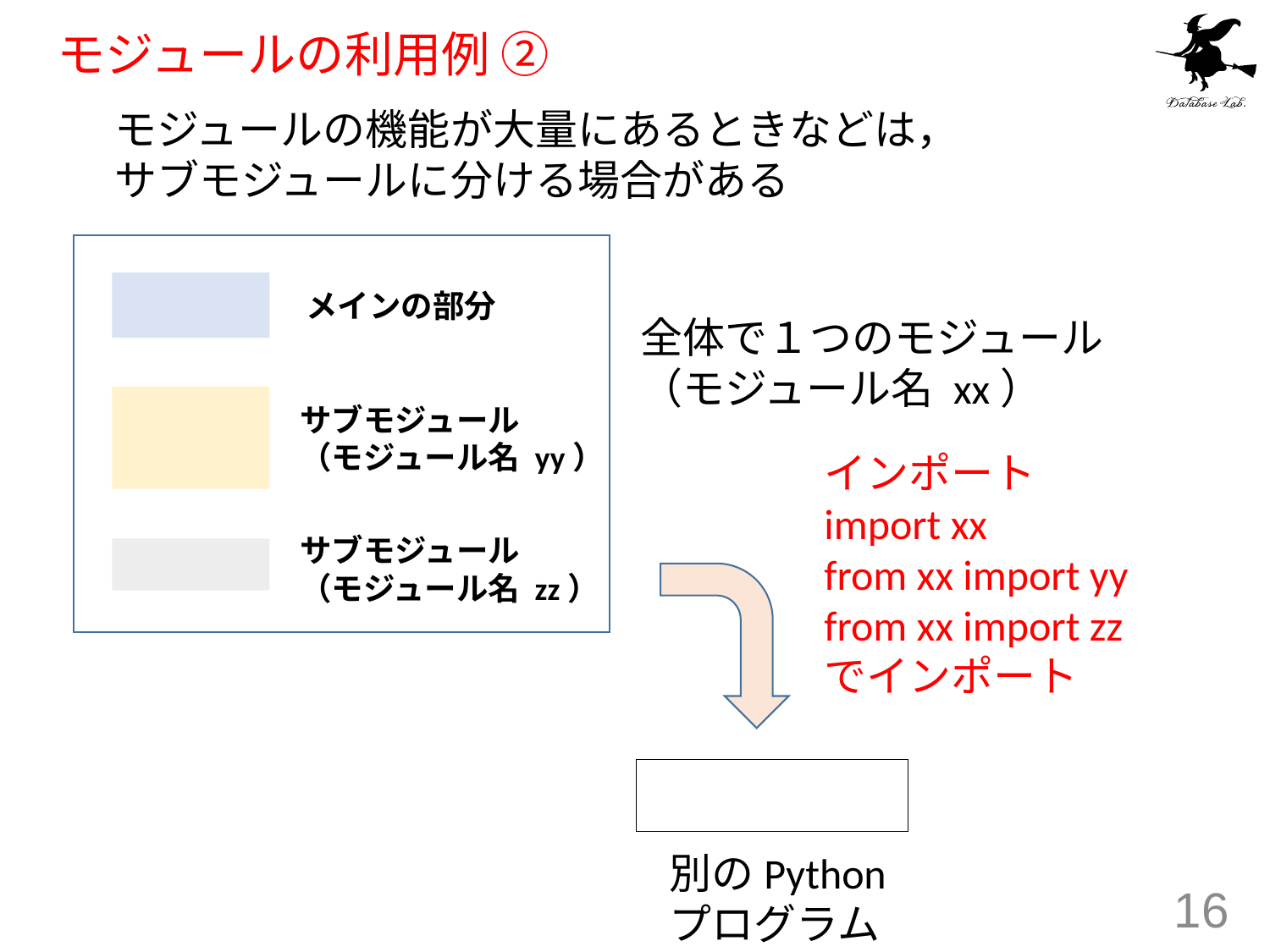

# モジュールの利用例 ②
モジュールの機能が大量にあるときなどは，
サブモジュールに分ける場合がある

メインの部分
全体で１つのモジュール
（モジュール名 xx）

サブモジュール
（モジュール名 yy）
インポート
import xx
from xx import yy
from xx import zz
でインポート
サブモジュール
（モジュール名 zz）

別のPython
プログラム
16